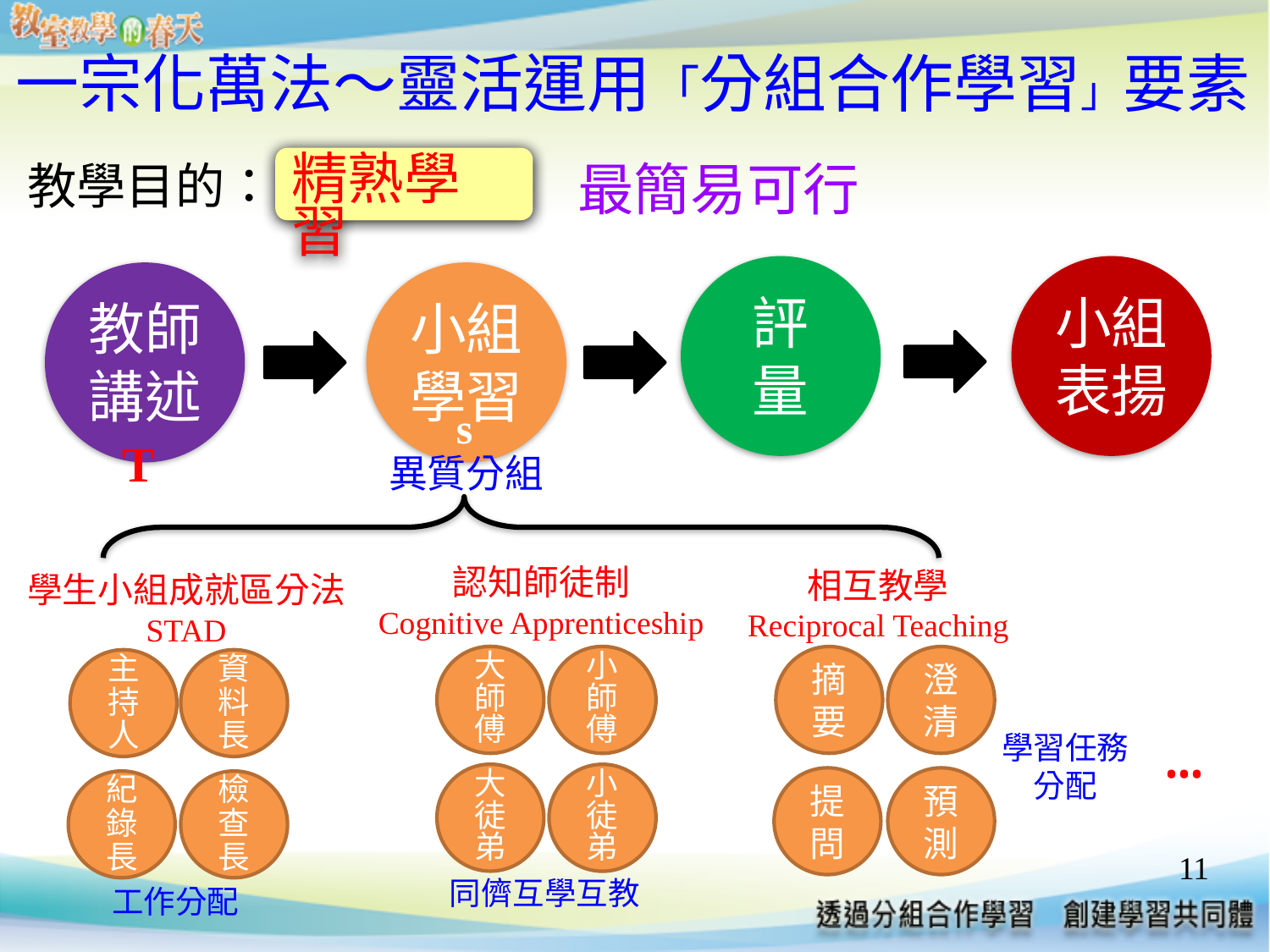

# 一宗化萬法～靈活運用「分組合作學習」要素

精熟學習
最簡易可行
教學目的：

評量

小組
表揚

教師
講述

小組
學習

s
T
異質分組
認知師徒制
Cognitive Apprenticeship
相互教學
Reciprocal Teaching
學生小組成就區分法
STAD
大師傅
小師傅
大徒弟
小徒弟
摘要
澄清
提問
預測
主持人
資料長
紀錄長
檢查長
…
學習任務分配
11
同儕互學互教
工作分配